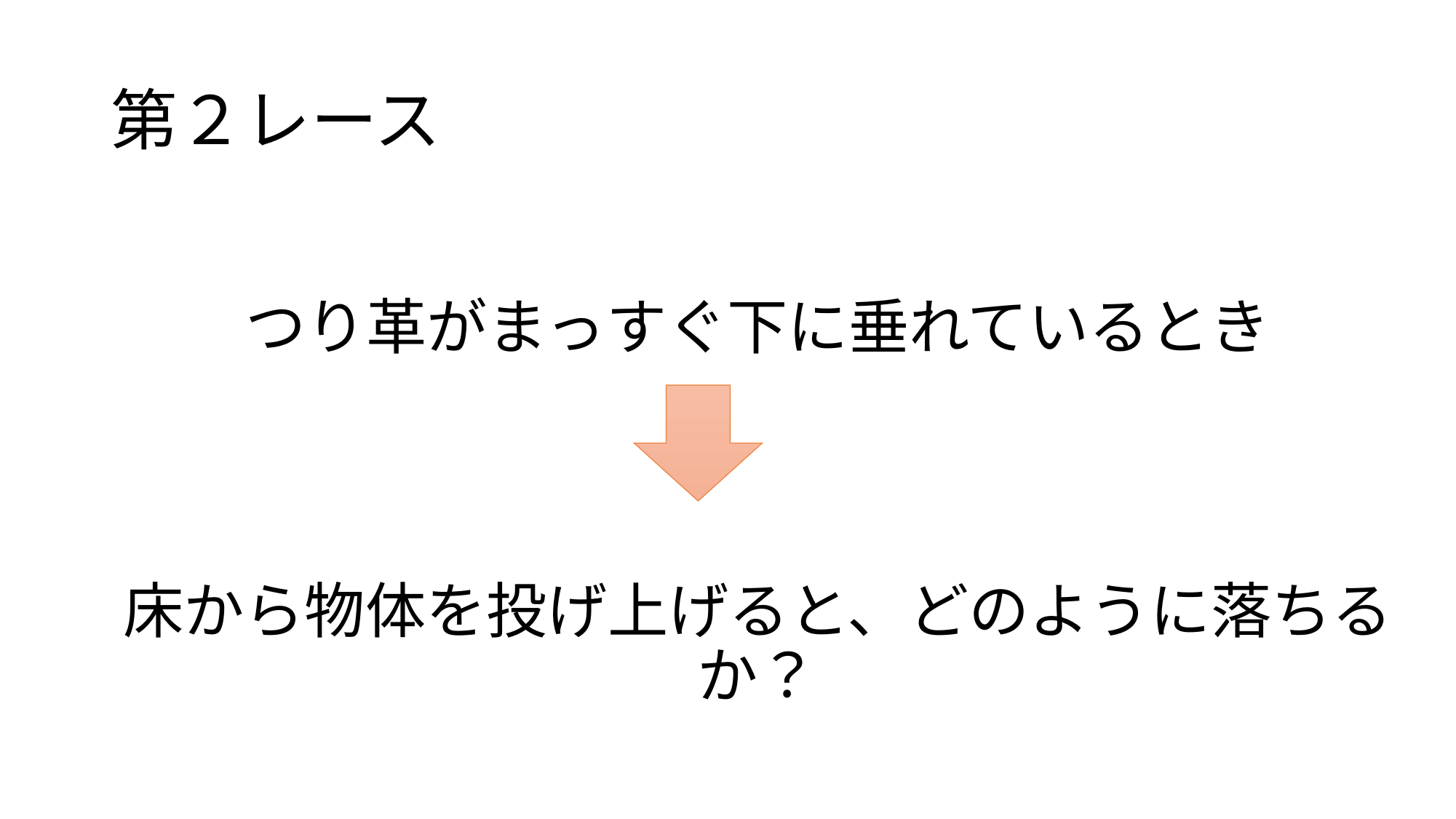

# 第２レース

つり革がまっすぐ下に垂れているとき

床から物体を投げ上げると、どのように落ちるか？